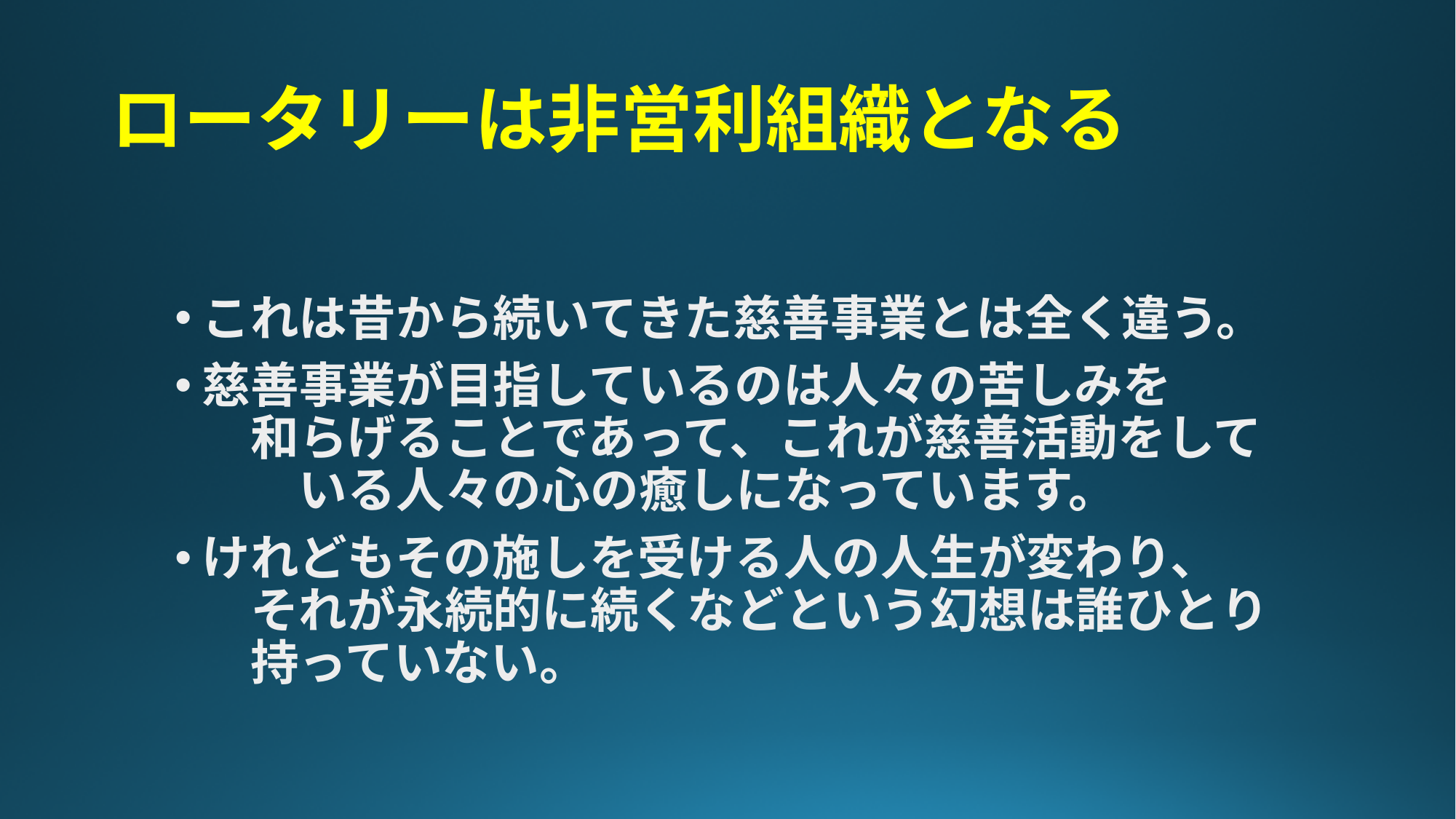

# ロータリーは非営利組織となる
これは昔から続いてきた慈善事業とは全く違う。
慈善事業が目指しているのは人々の苦しみを　　　　和らげることであって、これが慈善活動をして　　　いる人々の心の癒しになっています。
けれどもその施しを受ける人の人生が変わり、　　　それが永続的に続くなどという幻想は誰ひとり　　持っていない。